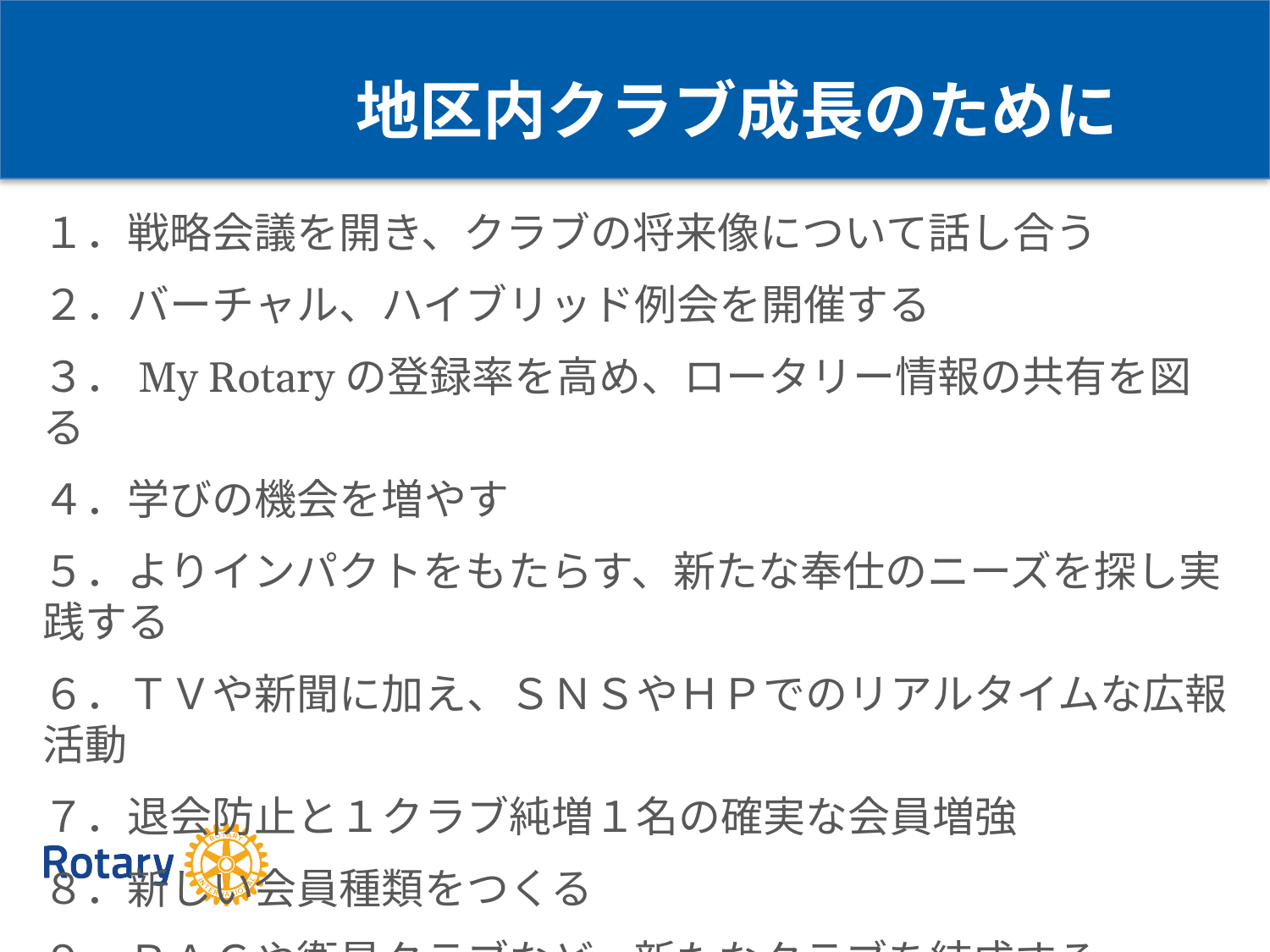

地区内クラブ成長のために
１．戦略会議を開き、クラブの将来像について話し合う
２．バーチャル、ハイブリッド例会を開催する
３．My Rotaryの登録率を高め、ロータリー情報の共有を図る
４．学びの機会を増やす
５．よりインパクトをもたらす、新たな奉仕のニーズを探し実践する
６．ＴＶや新聞に加え、ＳＮＳやＨＰでのリアルタイムな広報活動
７．退会防止と１クラブ純増１名の確実な会員増強
８．新しい会員種類をつくる
９．ＲＡＣや衛星クラブなど、新たなクラブを結成する
．